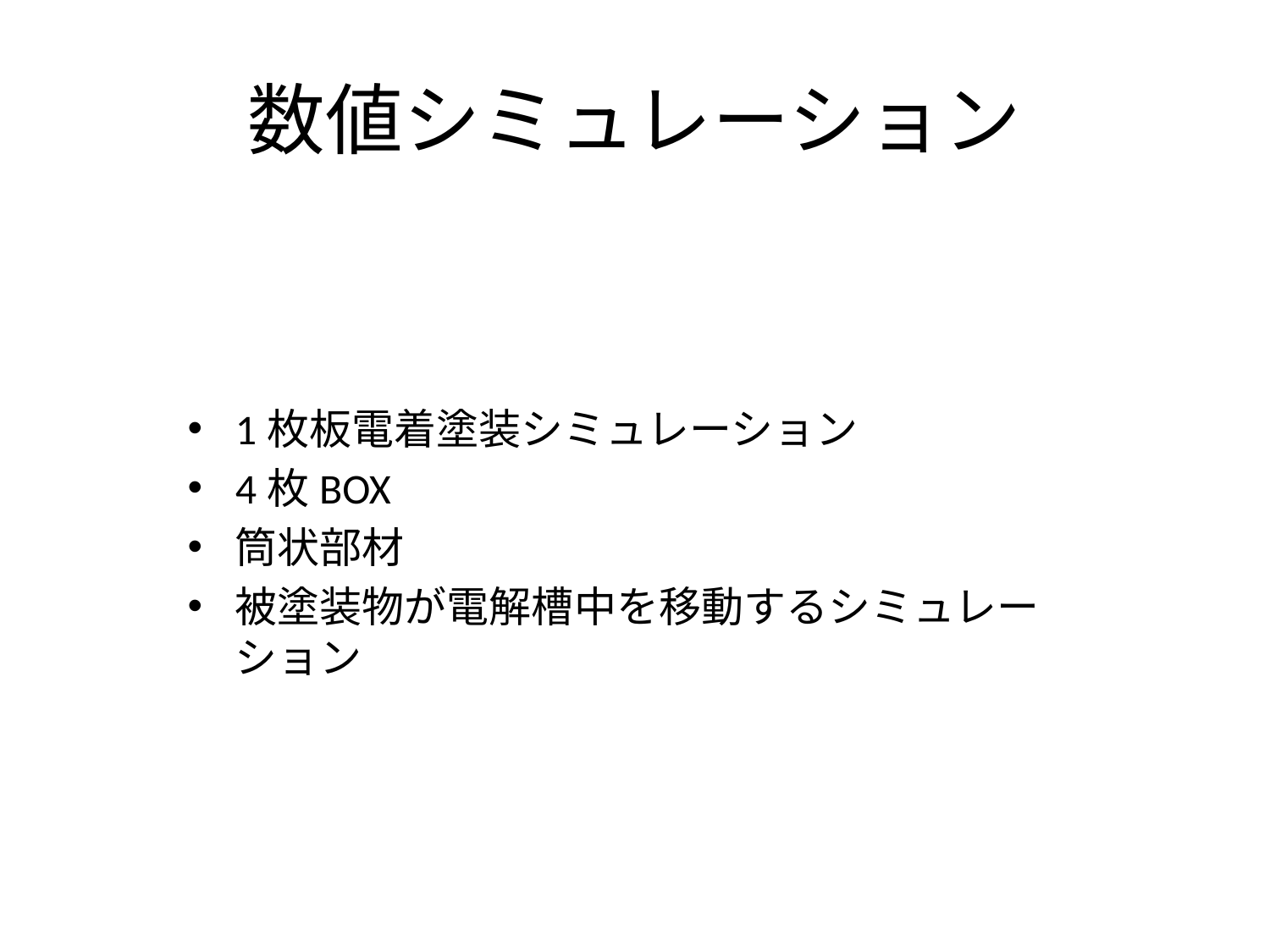

# 数値シミュレーション
1枚板電着塗装シミュレーション
4枚BOX
筒状部材
被塗装物が電解槽中を移動するシミュレーション